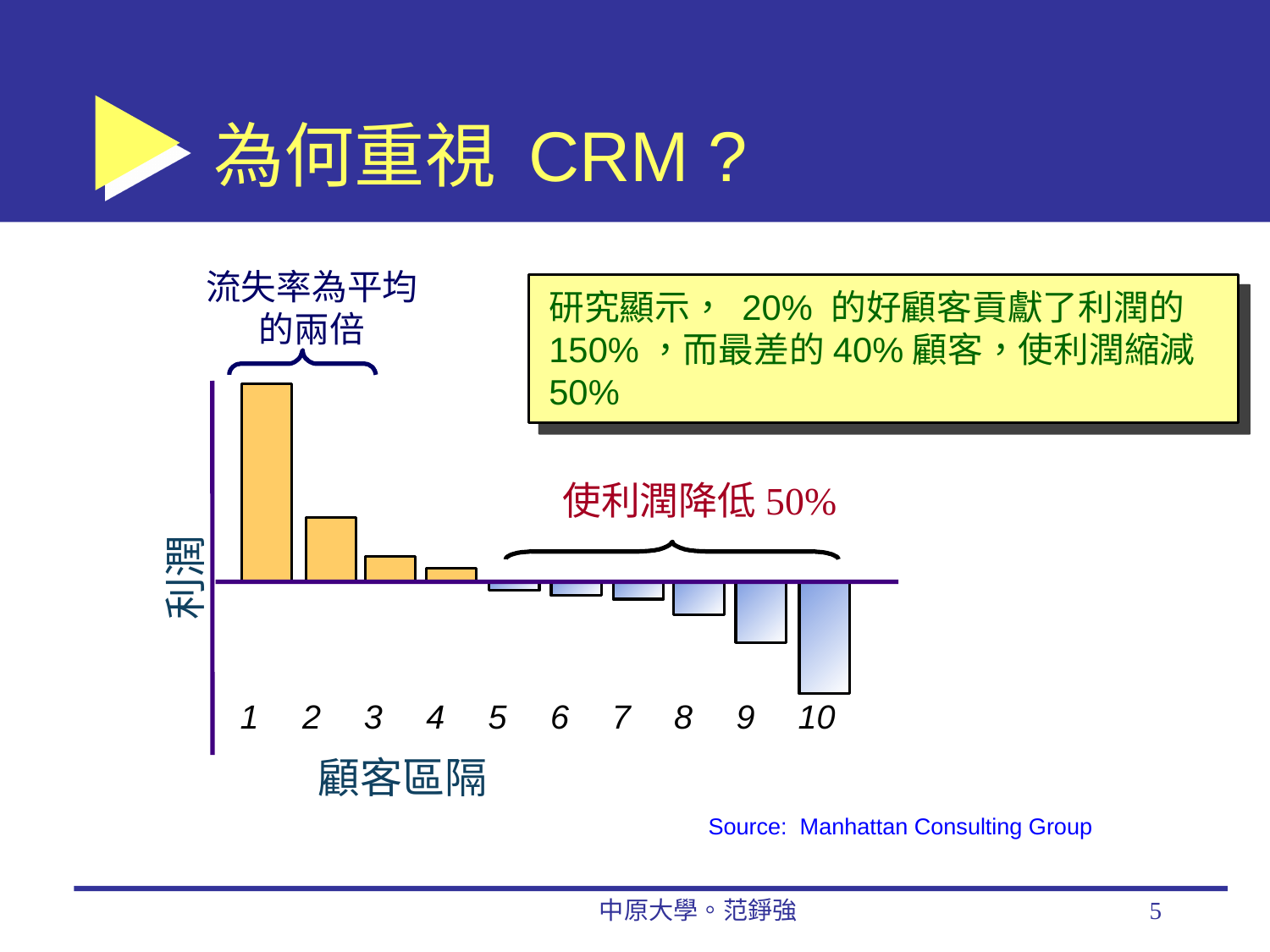

# 為何重視 CRM ?
流失率為平均的兩倍

研究顯示， 20% 的好顧客貢獻了利潤的 150%，而最差的40%顧客，使利潤縮減 50%

使利潤降低50%
利潤

1
2
3
4
5
6
7
8
9
10
顧客區隔
Source:  Manhattan Consulting Group
中原大學。范錚強
5